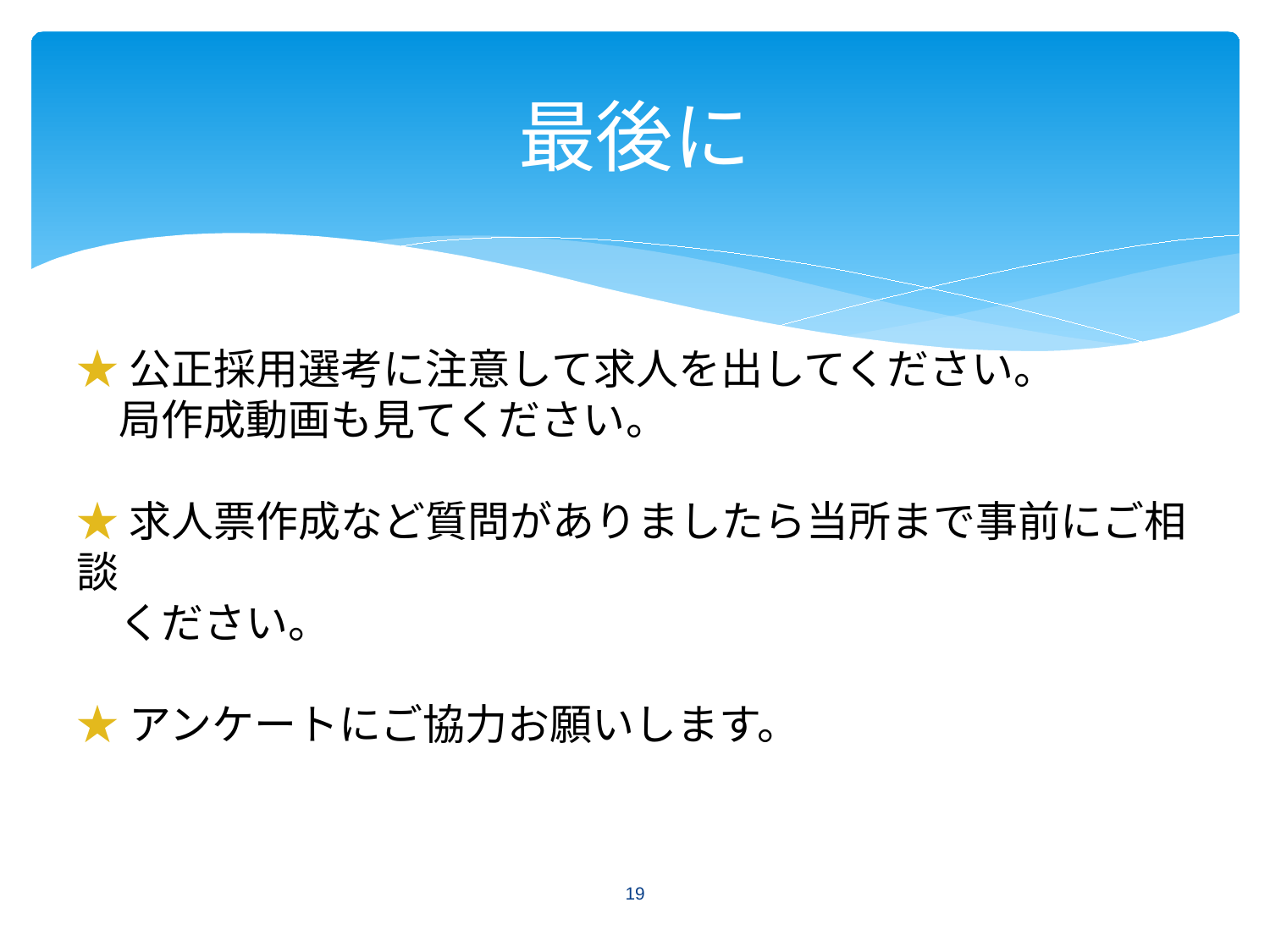

# 最後に
★公正採用選考に注意して求人を出してください。
　局作成動画も見てください。

★求人票作成など質問がありましたら当所まで事前にご相談
　ください。

★アンケートにご協力お願いします。
19